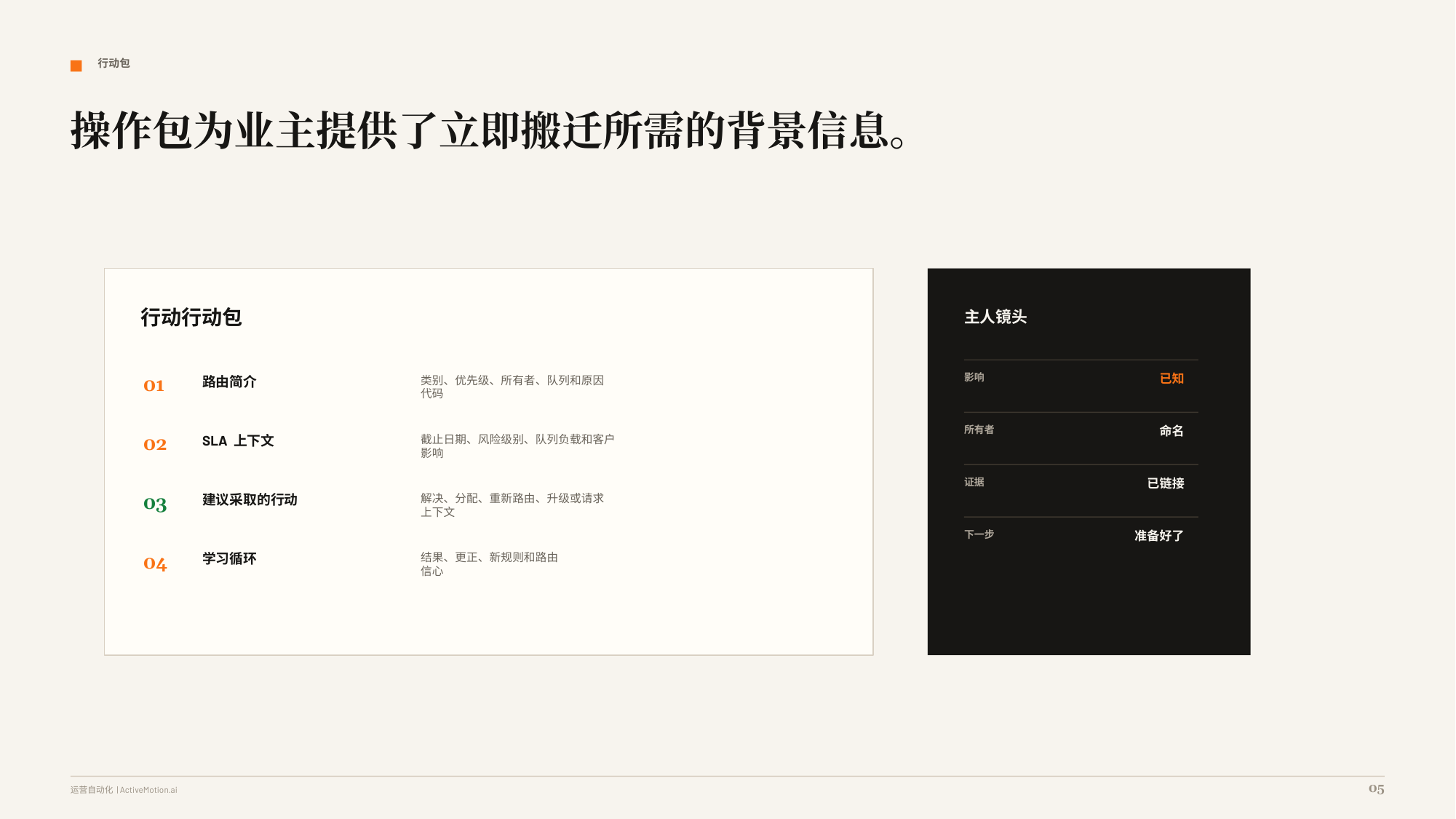

行动包

操作包为业主提供了立即搬迁所需的背景信息。

行动行动包
主人镜头

影响
已知
01
路由简介
类别、优先级、所有者、队列和原因
代码

所有者
命名
02
SLA 上下文
截止日期、风险级别、队列负载和客户
影响

证据
已链接
03
建议采取的行动
解决、分配、重新路由、升级或请求
上下文

下一步
准备好了
04
学习循环
结果、更正、新规则和路由
信心

05
运营自动化 | ActiveMotion.ai